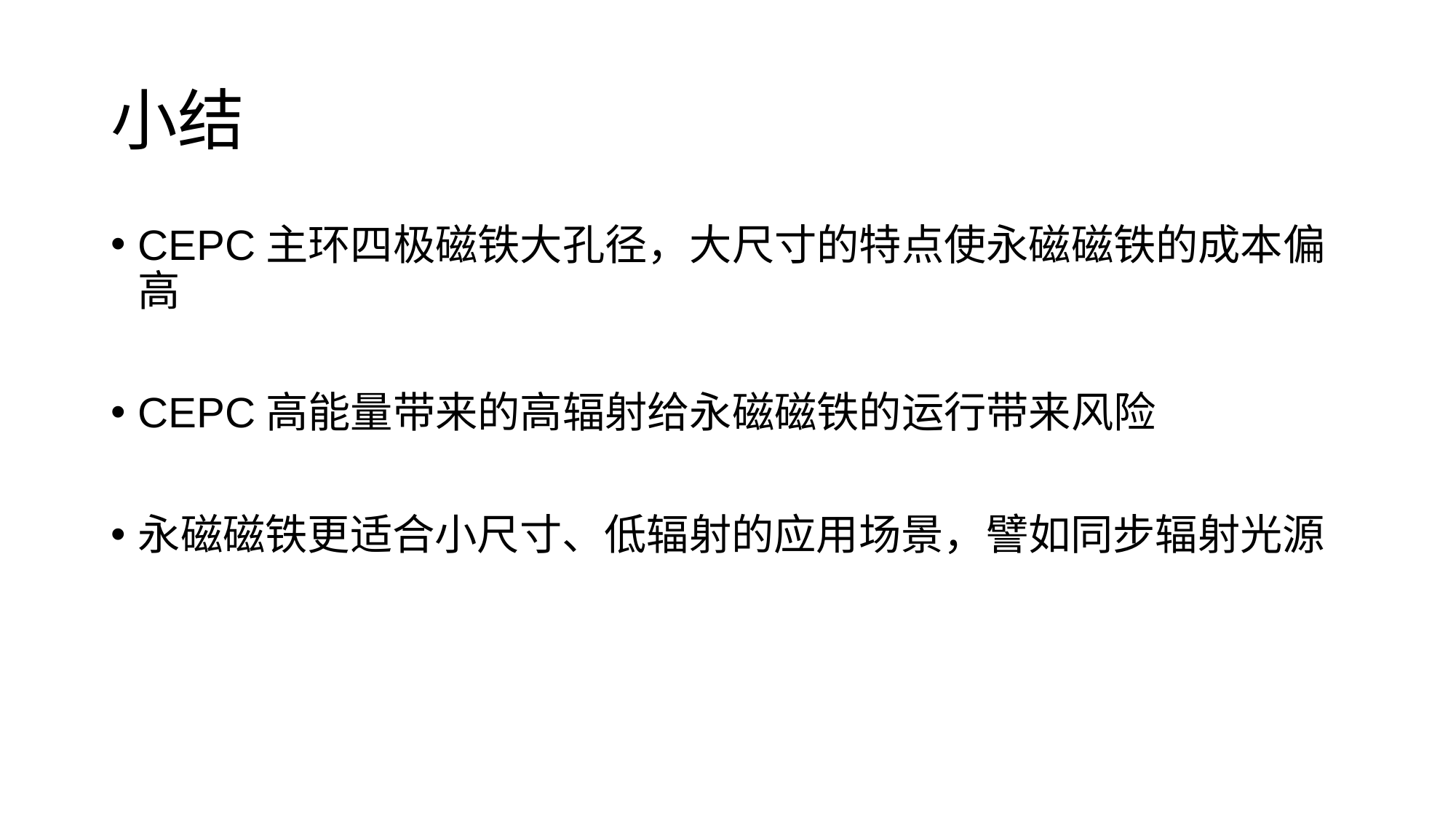

# 小结
CEPC主环四极磁铁大孔径，大尺寸的特点使永磁磁铁的成本偏高

CEPC高能量带来的高辐射给永磁磁铁的运行带来风险

永磁磁铁更适合小尺寸、低辐射的应用场景，譬如同步辐射光源